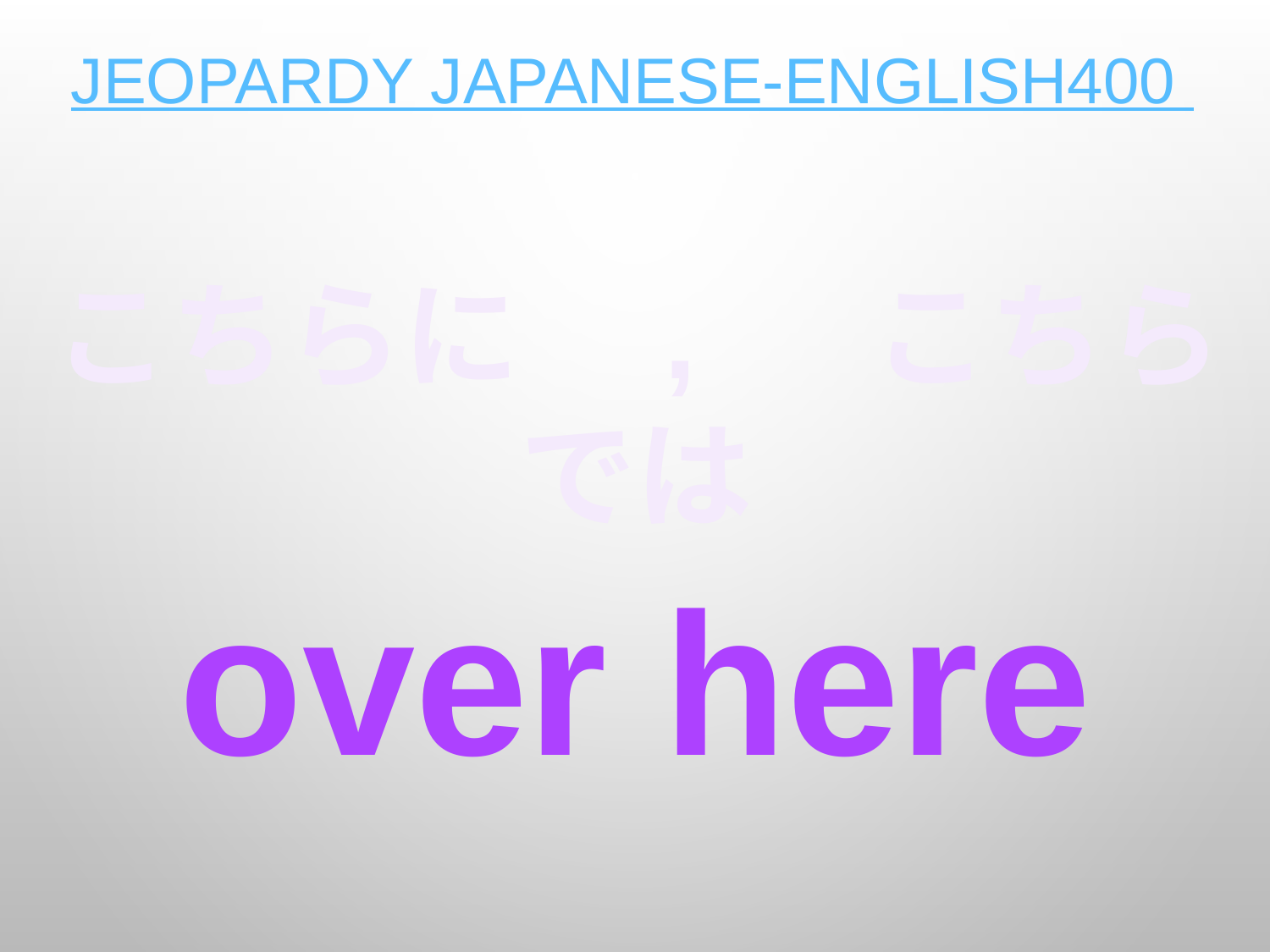

# Jeopardy Japanese-English400
こちらに　, 　こちらでは
over here